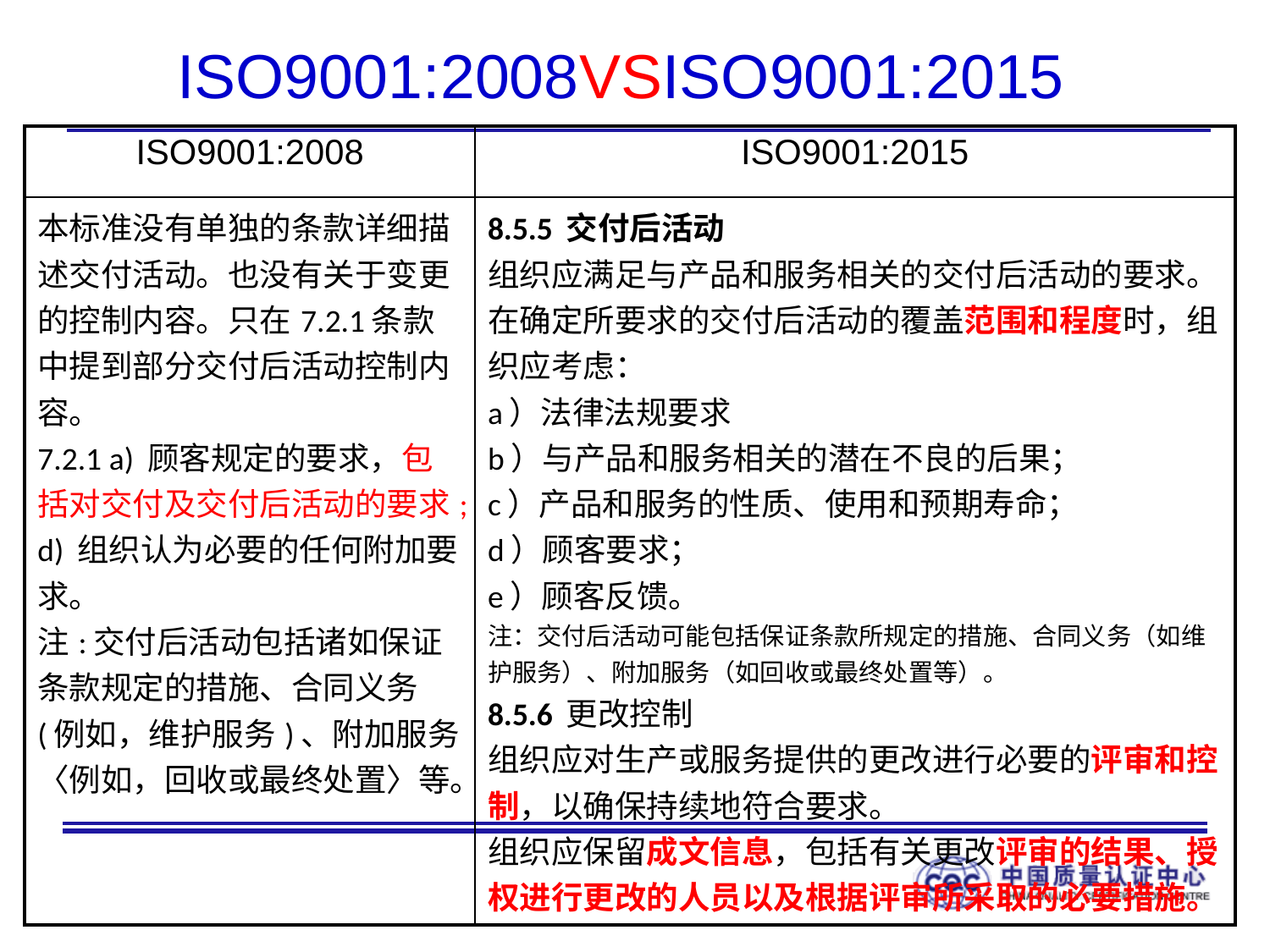

# ISO9001:2008VSISO9001:2015
| ISO9001:2008 | ISO9001:2015 |
| --- | --- |
| 本标准没有单独的条款详细描述交付活动。也没有关于变更的控制内容。只在7.2.1条款中提到部分交付后活动控制内容。 7.2.1 a) 顾客规定的要求，包括对交付及交付后活动的要求; d) 组织认为必要的任何附加要求。 注:交付后活动包括诸如保证条款规定的措施、合同义务(例如，维护服务)、附加服务〈例如，回收或最终处置〉等。 | 8.5.5 交付后活动 组织应满足与产品和服务相关的交付后活动的要求。 在确定所要求的交付后活动的覆盖范围和程度时，组织应考虑： a）法律法规要求 b）与产品和服务相关的潜在不良的后果； c）产品和服务的性质、使用和预期寿命； d）顾客要求； e）顾客反馈。 注：交付后活动可能包括保证条款所规定的措施、合同义务（如维护服务）、附加服务（如回收或最终处置等）。 8.5.6 更改控制 组织应对生产或服务提供的更改进行必要的评审和控制，以确保持续地符合要求。 组织应保留成文信息，包括有关更改评审的结果、授权进行更改的人员以及根据评审所采取的必要措施。 |
205